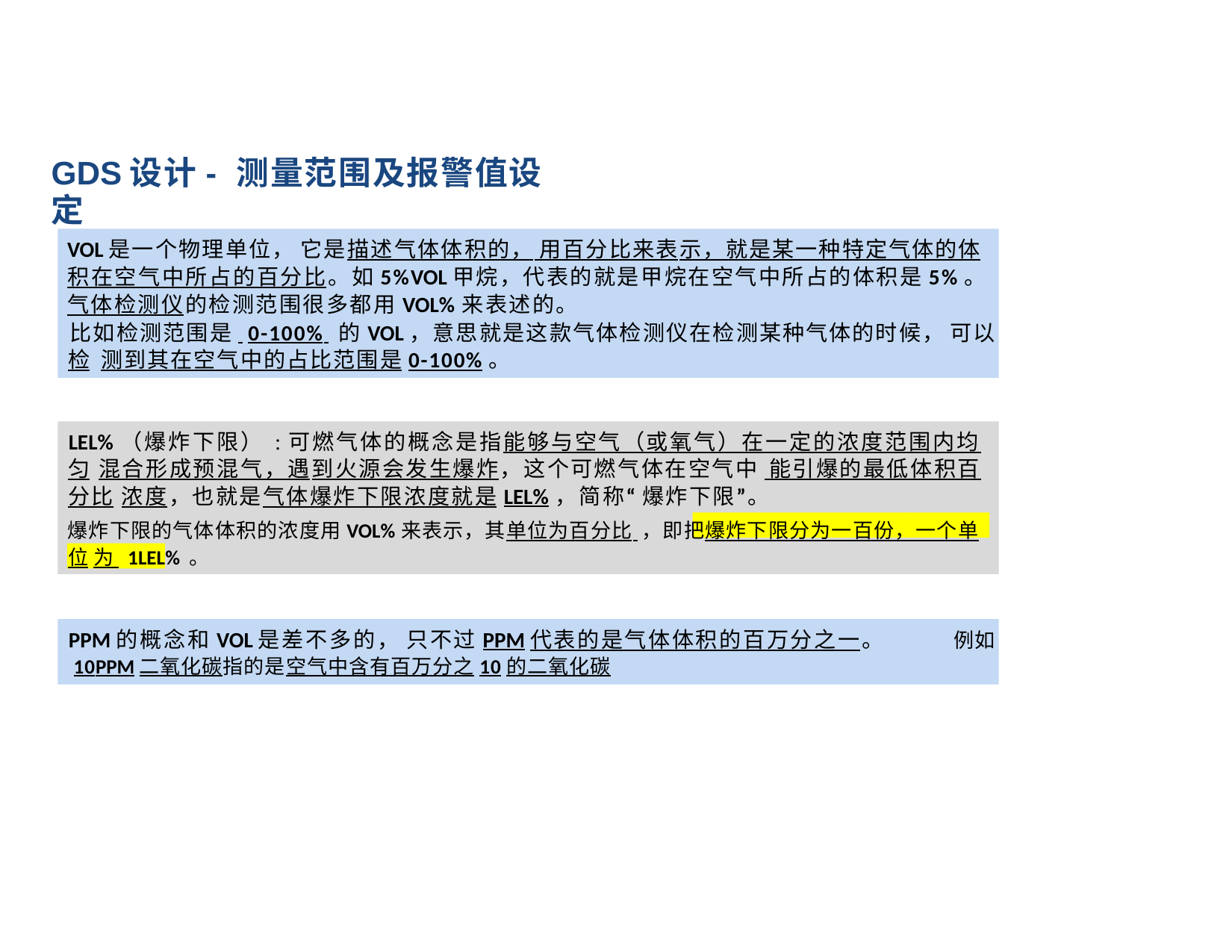

GDS设计- 测量范围及报警值设定

VOL是一个物理单位， 它是描述气体体积的， 用百分比来表示，就是某一种特定气体的体  积在空气中所占的百分比。如5%VOL甲烷，代表的就是甲烷在空气中所占的体积是5%。
气体检测仪的检测范围很多都用VOL%来表述的。
比如检测范围是  0-100%  的VOL，意思就是这款气体检测仪在检测某种气体的时候， 可以检  测到其在空气中的占比范围是0-100%。

LEL%（爆炸下限） :可燃气体的概念是指能够与空气（或氧气）在一定的浓度范围内均匀 混合形成预混气，遇到火源会发生爆炸，这个可燃气体在空气中  能引爆的最低体积百分比 浓度，也就是气体爆炸下限浓度就是LEL%，简称“ 爆炸下限”。

爆炸下限的气体体积的浓度用VOL%来表示，其单位为百分比  ，即把爆炸下限分为一百份，一个单位 为  1LEL% 。

PPM的概念和VOL是差不多的， 只不过PPM代表的是气体体积的百万分之一。              例如10PPM二氧化碳指的是空气中含有百万分之10的二氧化碳